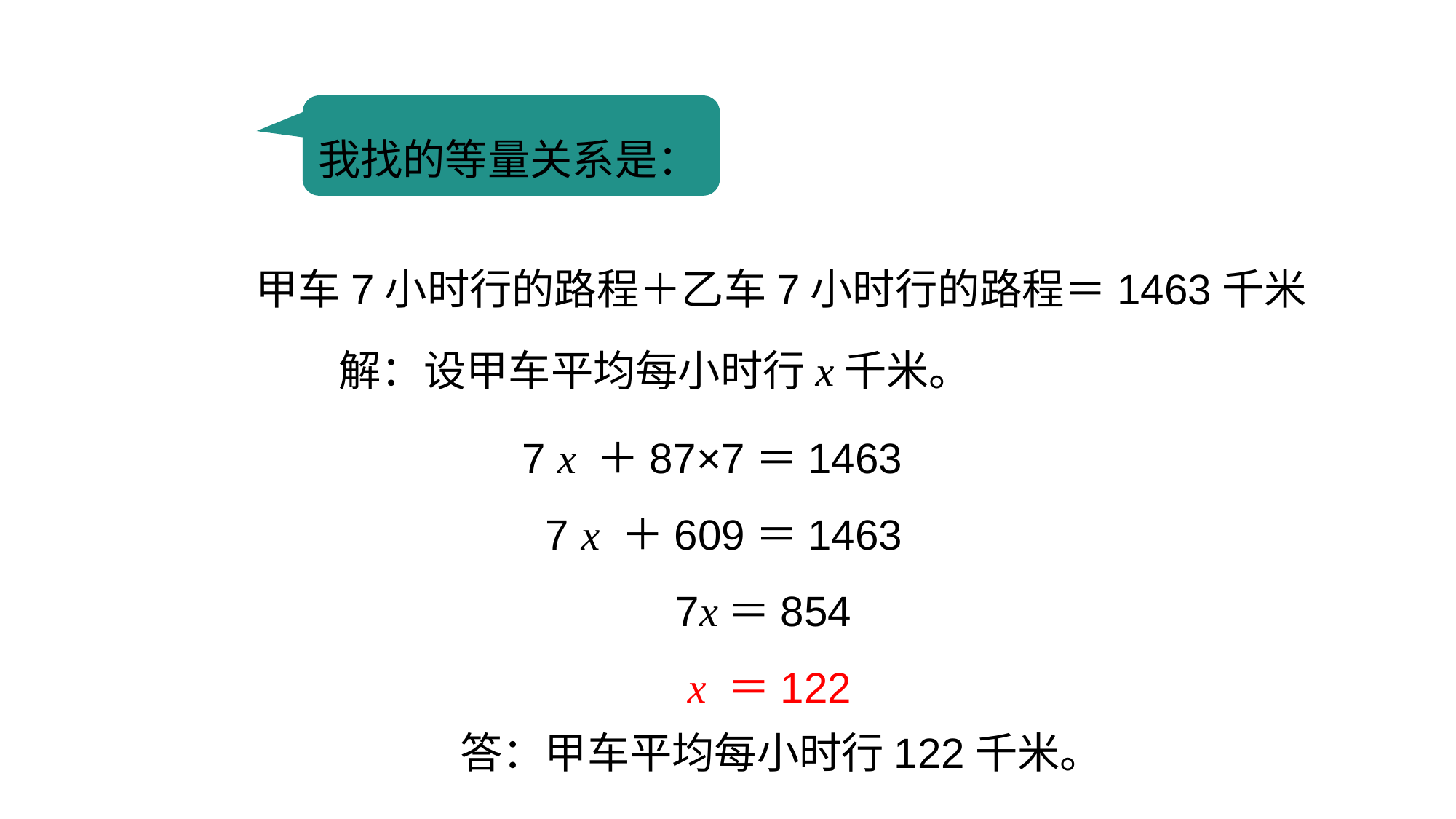

我找的等量关系是：
甲车7小时行的路程＋乙车7小时行的路程＝1463千米
解：设甲车平均每小时行x千米。
7 x ＋87×7＝1463
  7 x ＋609＝1463
             7x＝854
              x ＝122
答：甲车平均每小时行122千米。